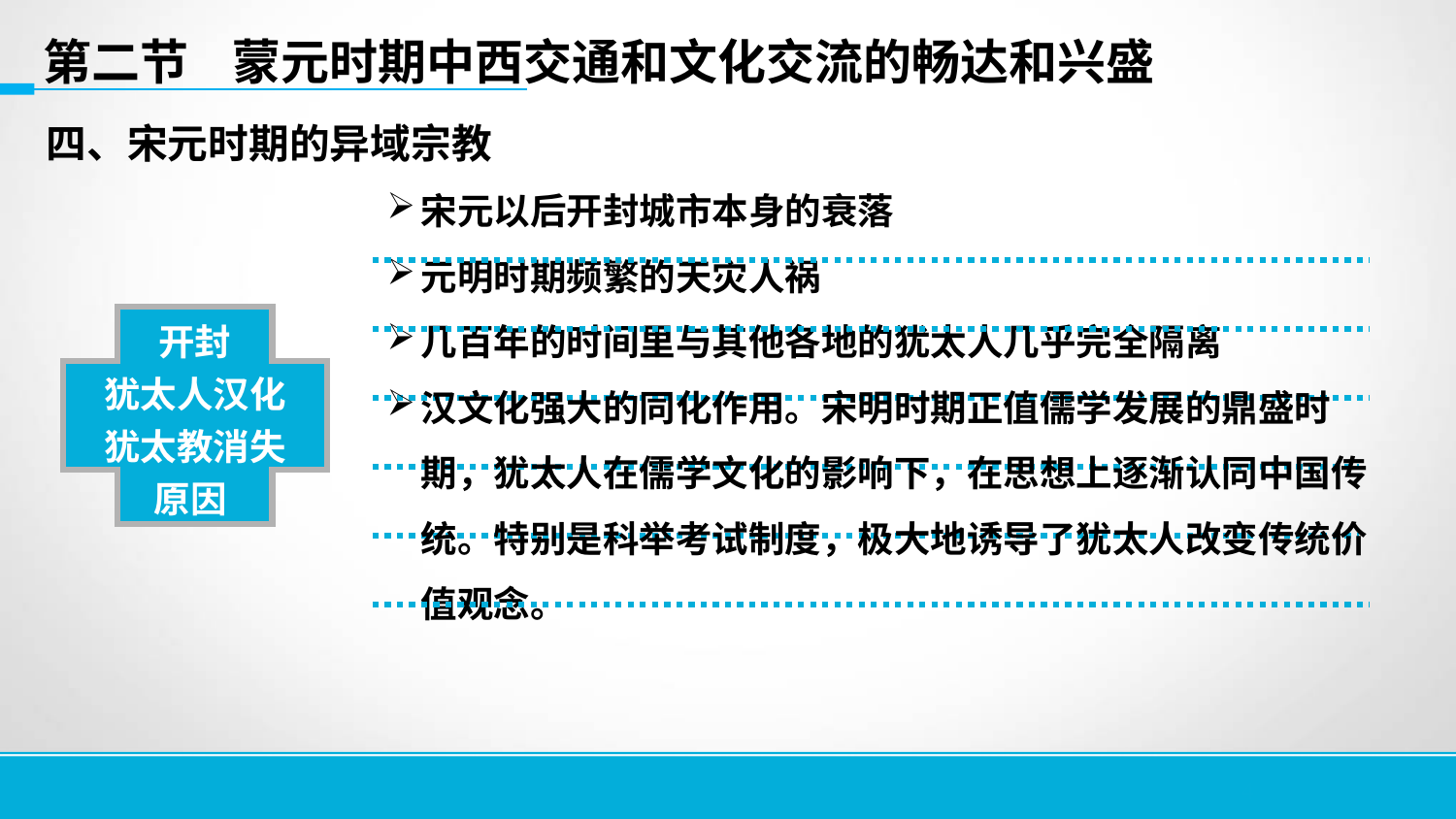

第二节    蒙元时期中西交通和文化交流的畅达和兴盛

四、宋元时期的异域宗教
宋元以后开封城市本身的衰落
元明时期频繁的天灾人祸
几百年的时间里与其他各地的犹太人几乎完全隔离
汉文化强大的同化作用。宋明时期正值儒学发展的鼎盛时期，犹太人在儒学文化的影响下，在思想上逐渐认同中国传统。特别是科举考试制度，极大地诱导了犹太人改变传统价值观念。

开封
犹太人汉化
犹太教消失
原因

4